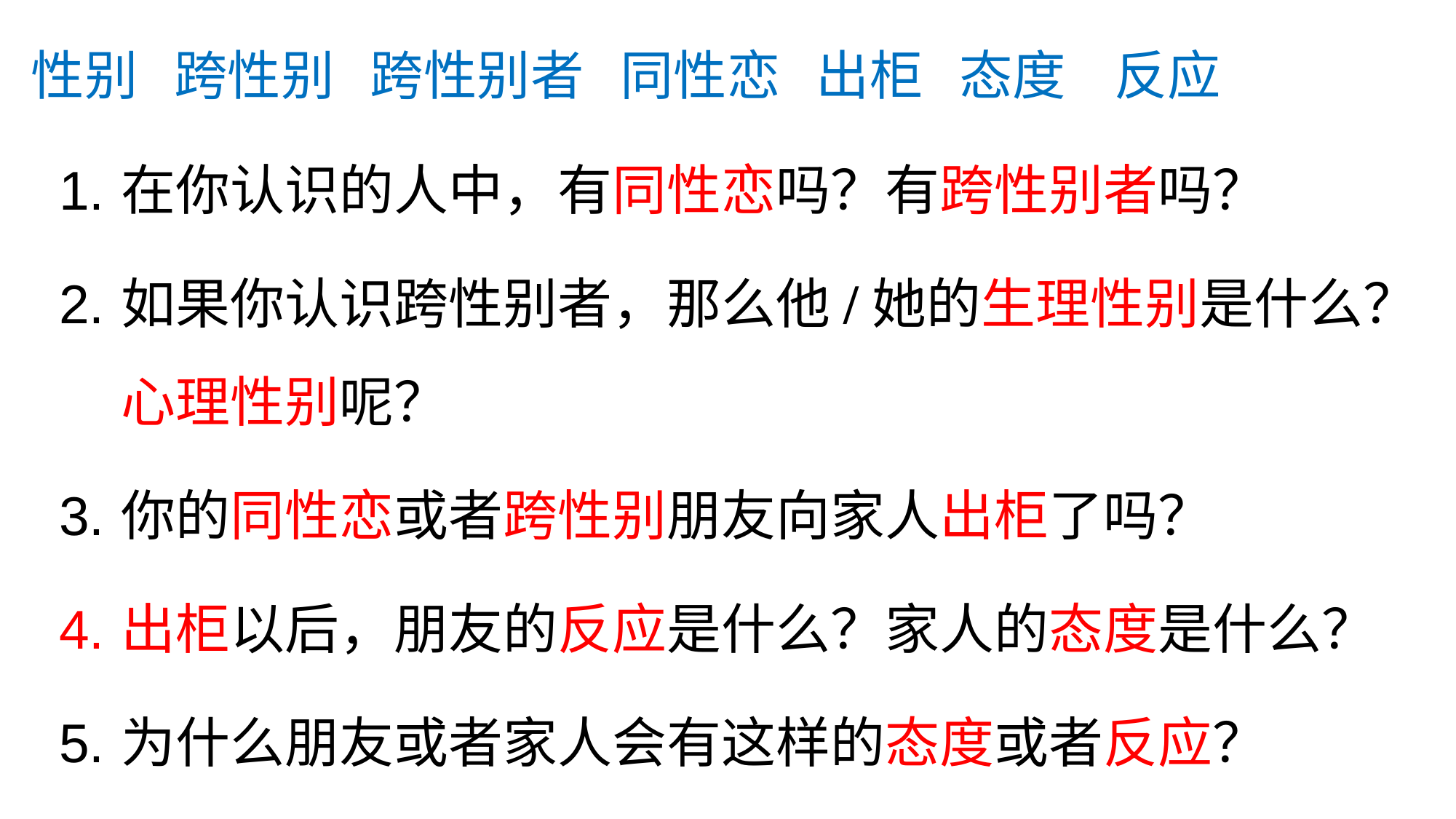

# 性别   跨性别   跨性别者   同性恋   出柜   态度    反应
在你认识的人中，有同性恋吗？有跨性别者吗？
如果你认识跨性别者，那么他/她的生理性别是什么？心理性别呢？
你的同性恋或者跨性别朋友向家人出柜了吗？
出柜以后，朋友的反应是什么？家人的态度是什么？
为什么朋友或者家人会有这样的态度或者反应？